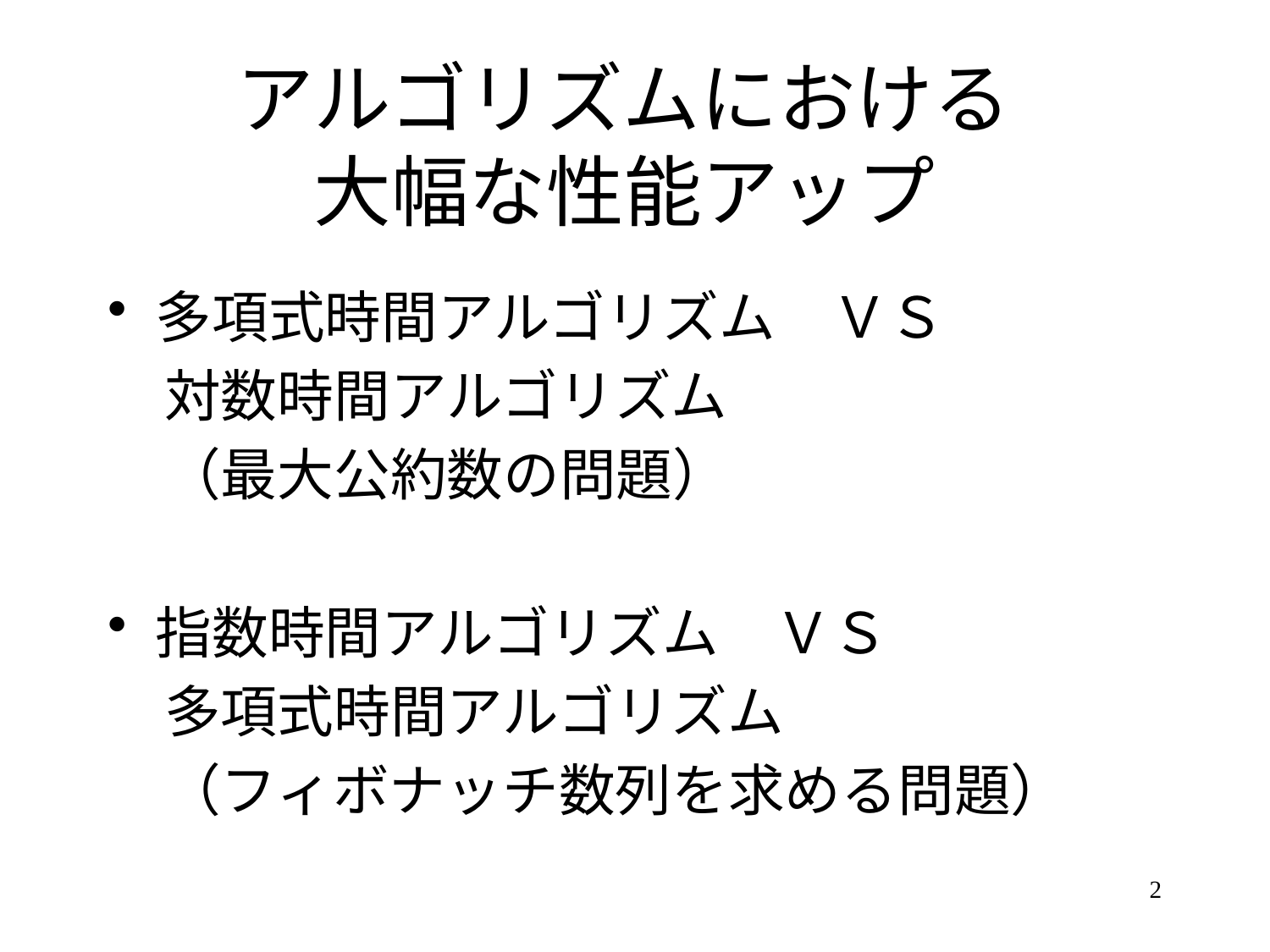

# アルゴリズムにおける 大幅な性能アップ
多項式時間アルゴリズム　ＶＳ
　対数時間アルゴリズム
　（最大公約数の問題）

指数時間アルゴリズム　ＶＳ
　多項式時間アルゴリズム
　（フィボナッチ数列を求める問題）
2